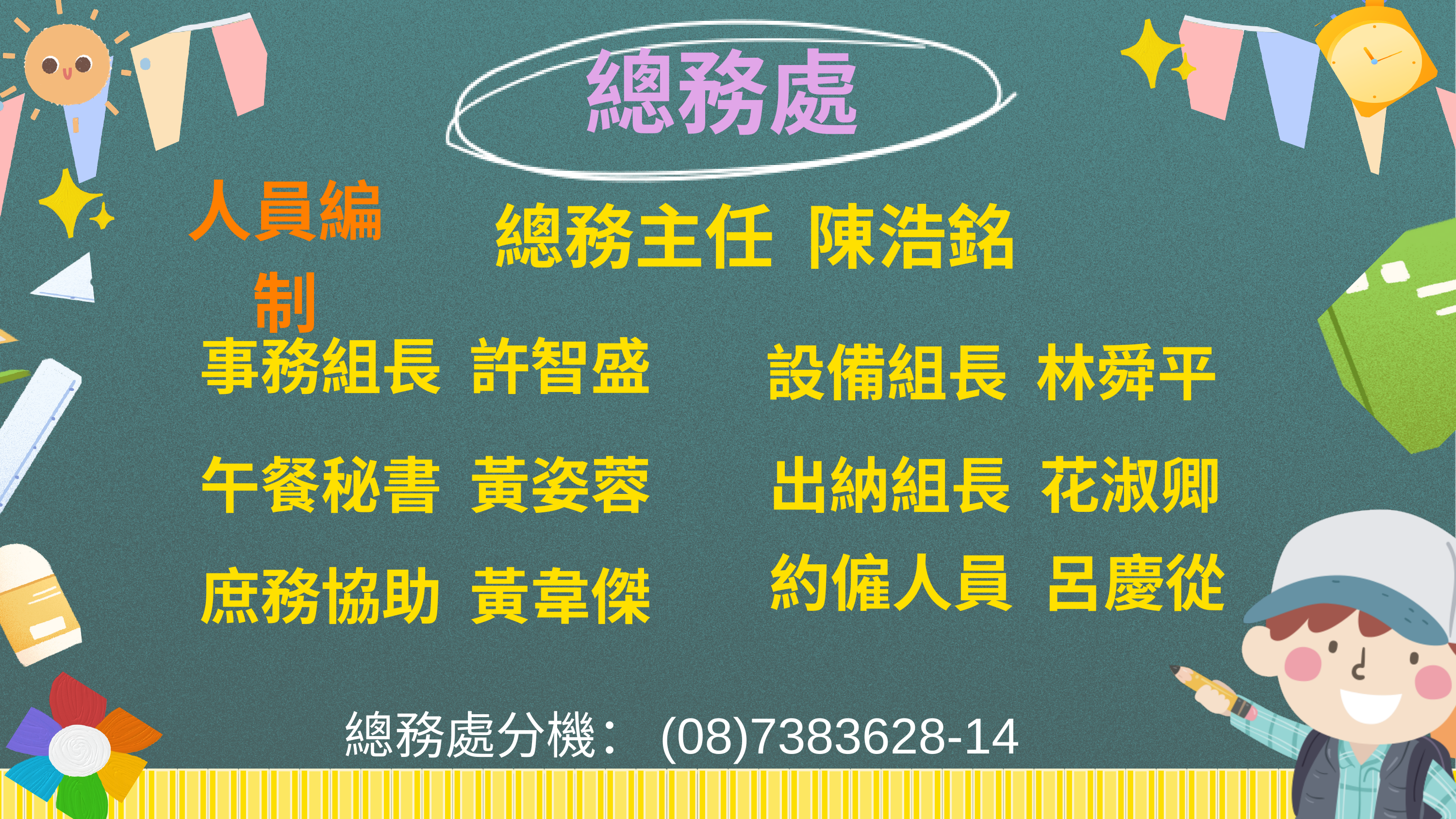

總務處

人員編制

總務主任  陳浩銘

事務組長  許智盛
設備組長  林舜平

午餐秘書  黃姿蓉
出納組長  花淑卿

約僱人員  呂慶從

庶務協助  黃韋傑

總務處分機：(08)7383628-14